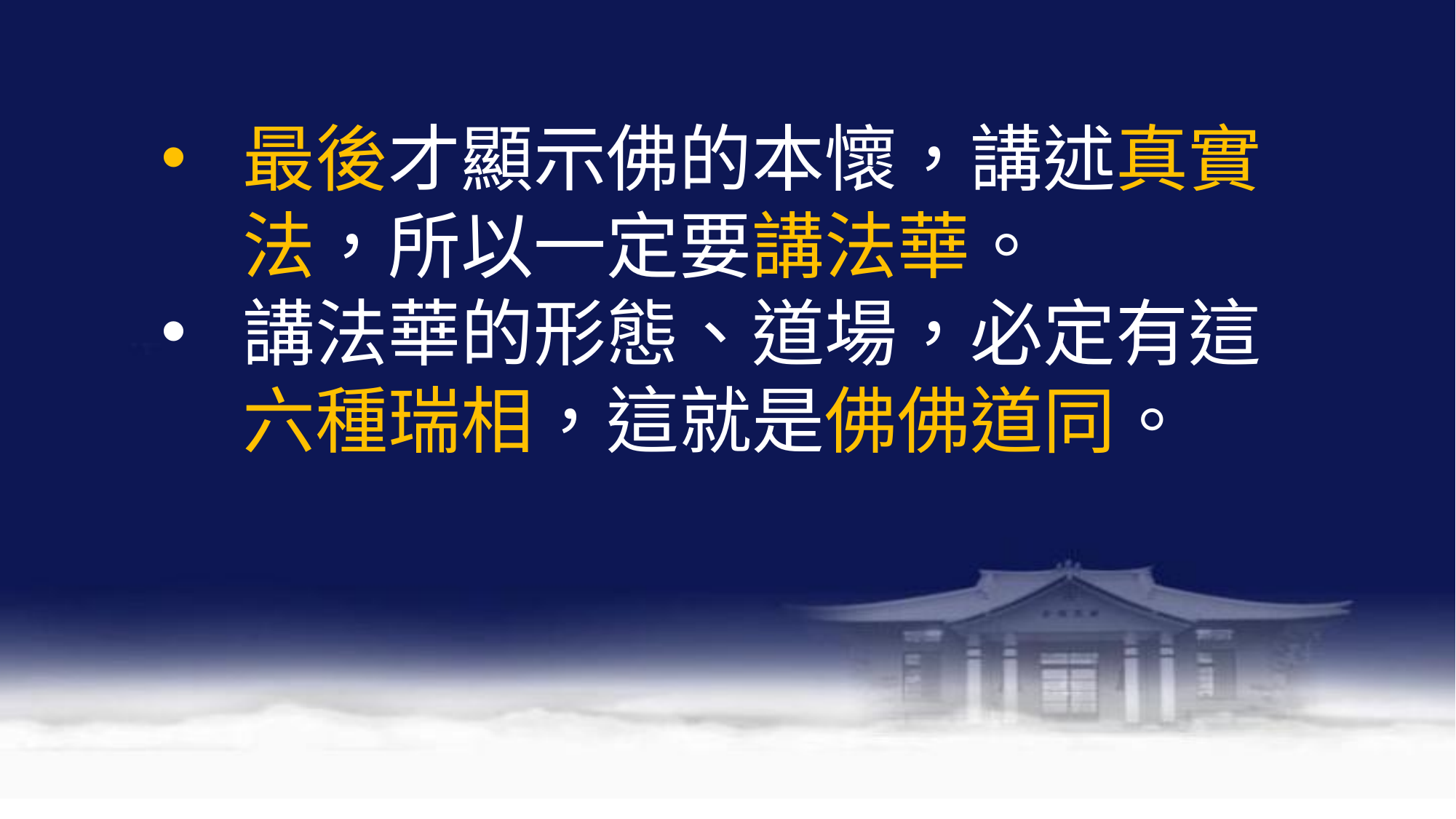

最後才顯示佛的本懷，講述真實法，所以一定要講法華。
講法華的形態、道場，必定有這六種瑞相，這就是佛佛道同。